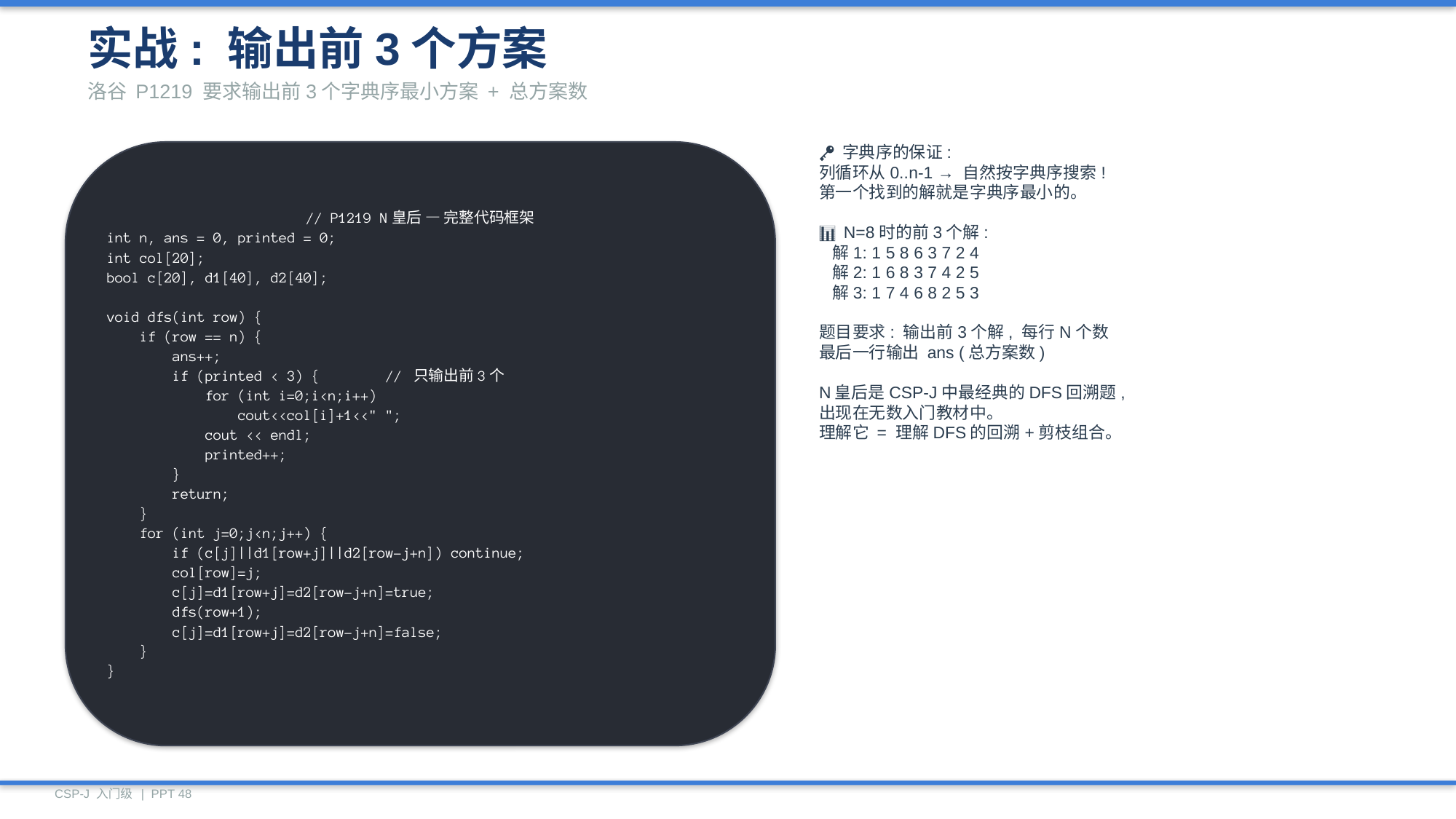

实战: 输出前3个方案
洛谷 P1219 要求输出前3个字典序最小方案 + 总方案数
// P1219 N皇后 — 完整代码框架
int n, ans = 0, printed = 0;
int col[20];
bool c[20], d1[40], d2[40];

void dfs(int row) {
    if (row == n) {
        ans++;
        if (printed < 3) {        // 只输出前3个
            for (int i=0;i<n;i++)
                cout<<col[i]+1<<" ";
            cout << endl;
            printed++;
        }
        return;
    }
    for (int j=0;j<n;j++) {
        if (c[j]||d1[row+j]||d2[row-j+n]) continue;
        col[row]=j;
        c[j]=d1[row+j]=d2[row-j+n]=true;
        dfs(row+1);
        c[j]=d1[row+j]=d2[row-j+n]=false;
    }
}
🔑 字典序的保证:
列循环从0..n-1 → 自然按字典序搜索!
第一个找到的解就是字典序最小的。
📊 N=8时的前3个解:
  解1: 1 5 8 6 3 7 2 4
  解2: 1 6 8 3 7 4 2 5
  解3: 1 7 4 6 8 2 5 3
题目要求: 输出前3个解, 每行N个数
最后一行输出 ans (总方案数)
N皇后是CSP-J中最经典的DFS回溯题,
出现在无数入门教材中。
理解它 = 理解DFS的回溯+剪枝组合。

CSP-J 入门级  |  PPT 48